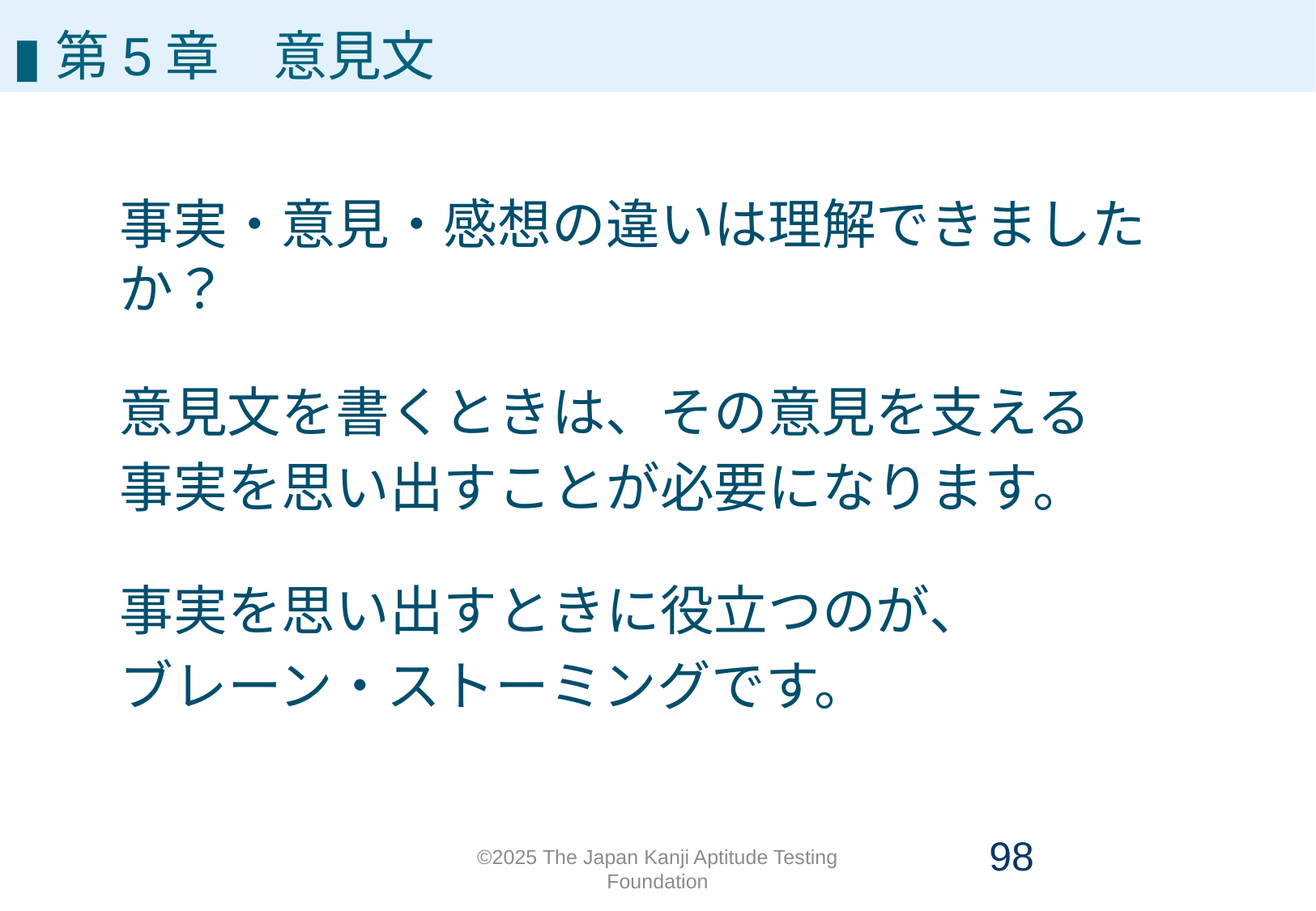

# 第5章
▮第5章　意見文
事実・意見・感想の違いは理解できましたか？

意見文を書くときは、その意見を支える
事実を思い出すことが必要になります。

事実を思い出すときに役立つのが、
ブレーン・ストーミングです。
©2025 The Japan Kanji Aptitude Testing Foundation
98